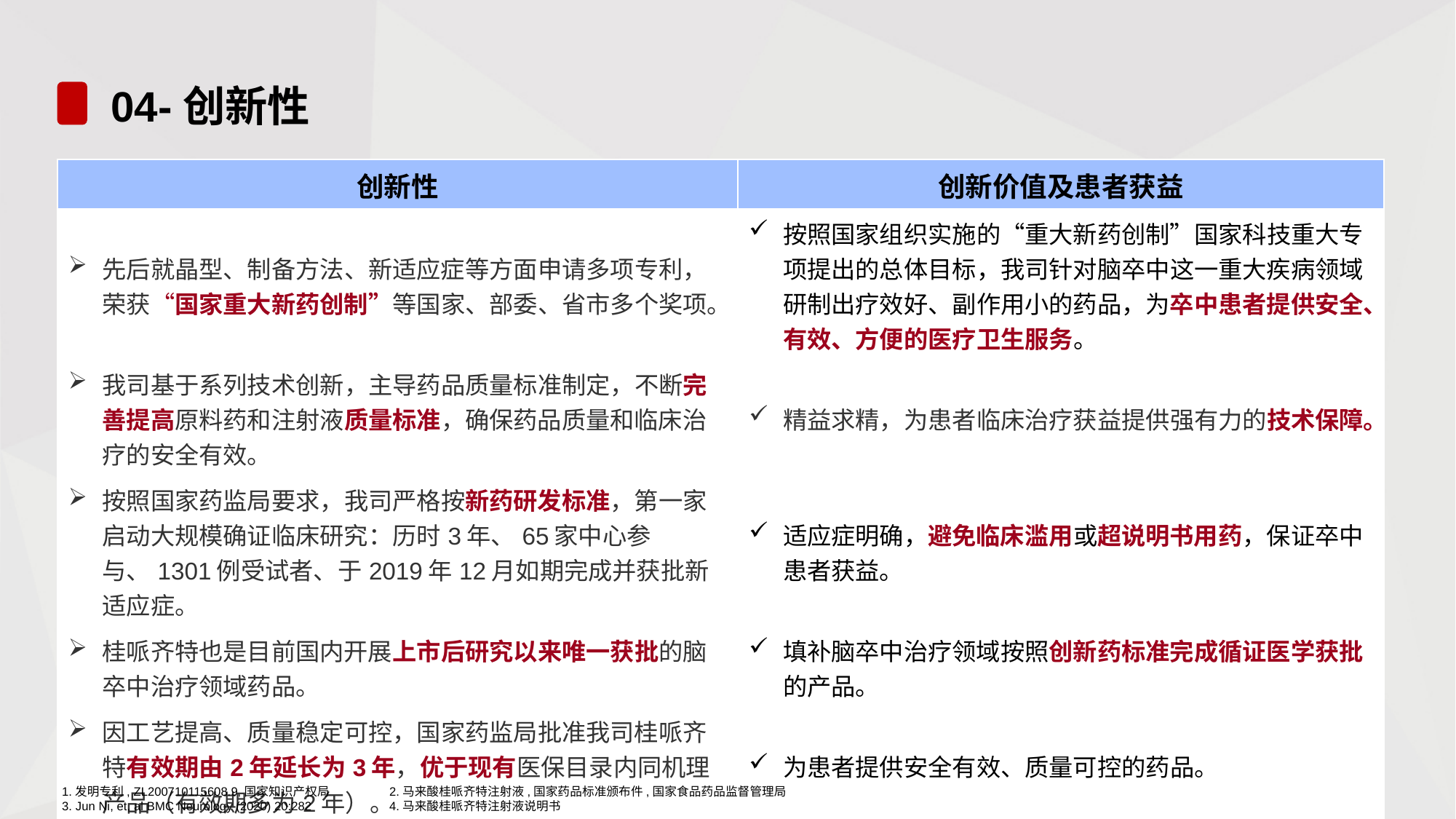

# 04-创新性
| 创新性 | 创新价值及患者获益 |
| --- | --- |
| 先后就晶型、制备方法、新适应症等方面申请多项专利，荣获“国家重大新药创制”等国家、部委、省市多个奖项。 | 按照国家组织实施的“重大新药创制”国家科技重大专项提出的总体目标，我司针对脑卒中这一重大疾病领域研制出疗效好、副作用小的药品，为卒中患者提供安全、有效、方便的医疗卫生服务。 |
| 我司基于系列技术创新，主导药品质量标准制定，不断完善提高原料药和注射液质量标准，确保药品质量和临床治疗的安全有效。 | 精益求精，为患者临床治疗获益提供强有力的技术保障。 |
| 按照国家药监局要求，我司严格按新药研发标准，第一家启动大规模确证临床研究：历时3年、65家中心参与、1301例受试者、于2019年12月如期完成并获批新适应症。 | 适应症明确，避免临床滥用或超说明书用药，保证卒中患者获益。 |
| 桂哌齐特也是目前国内开展上市后研究以来唯一获批的脑卒中治疗领域药品。 | 填补脑卒中治疗领域按照创新药标准完成循证医学获批的产品。 |
| 因工艺提高、质量稳定可控，国家药监局批准我司桂哌齐特有效期由2年延长为3年，优于现有医保目录内同机理产品（有效期多为2年）。 | 为患者提供安全有效、质量可控的药品。 |
1.发明专利, ZL200710115608.9,国家知识产权局	2.马来酸桂哌齐特注射液,国家药品标准颁布件,国家食品药品监督管理局
3. Jun Ni, et, al BMC Neurology (2020) 20:282	4.马来酸桂哌齐特注射液说明书